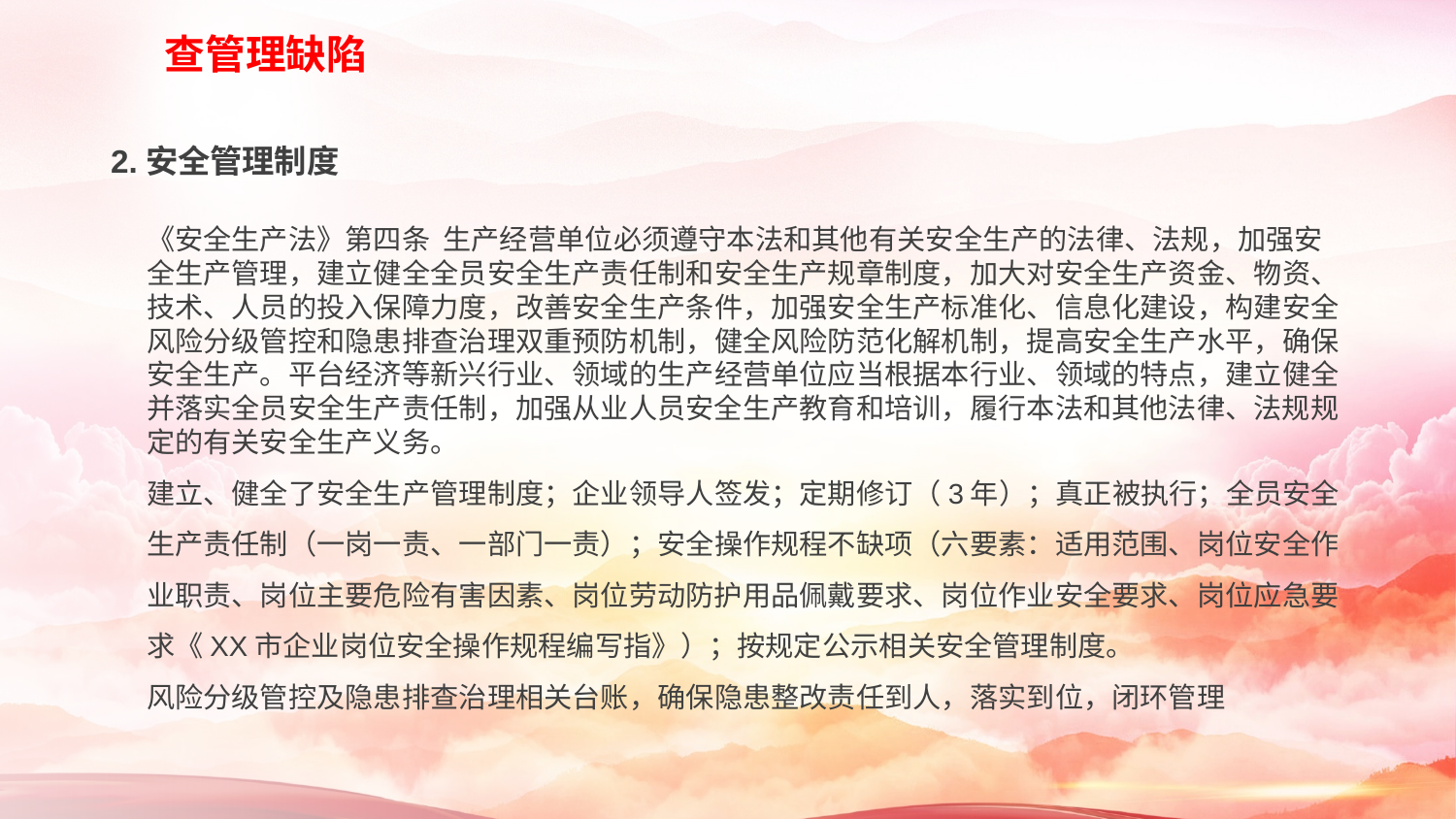

查管理缺陷
2.安全管理制度
《安全生产法》第四条  生产经营单位必须遵守本法和其他有关安全生产的法律、法规，加强安全生产管理，建立健全全员安全生产责任制和安全生产规章制度，加大对安全生产资金、物资、技术、人员的投入保障力度，改善安全生产条件，加强安全生产标准化、信息化建设，构建安全风险分级管控和隐患排查治理双重预防机制，健全风险防范化解机制，提高安全生产水平，确保安全生产。平台经济等新兴行业、领域的生产经营单位应当根据本行业、领域的特点，建立健全并落实全员安全生产责任制，加强从业人员安全生产教育和培训，履行本法和其他法律、法规规定的有关安全生产义务。
建立、健全了安全生产管理制度；企业领导人签发；定期修订（3年）；真正被执行；全员安全生产责任制（一岗一责、一部门一责）；安全操作规程不缺项（六要素：适用范围、岗位安全作业职责、岗位主要危险有害因素、岗位劳动防护用品佩戴要求、岗位作业安全要求、岗位应急要求《XX市企业岗位安全操作规程编写指》）；按规定公示相关安全管理制度。
风险分级管控及隐患排查治理相关台账，确保隐患整改责任到人，落实到位，闭环管理